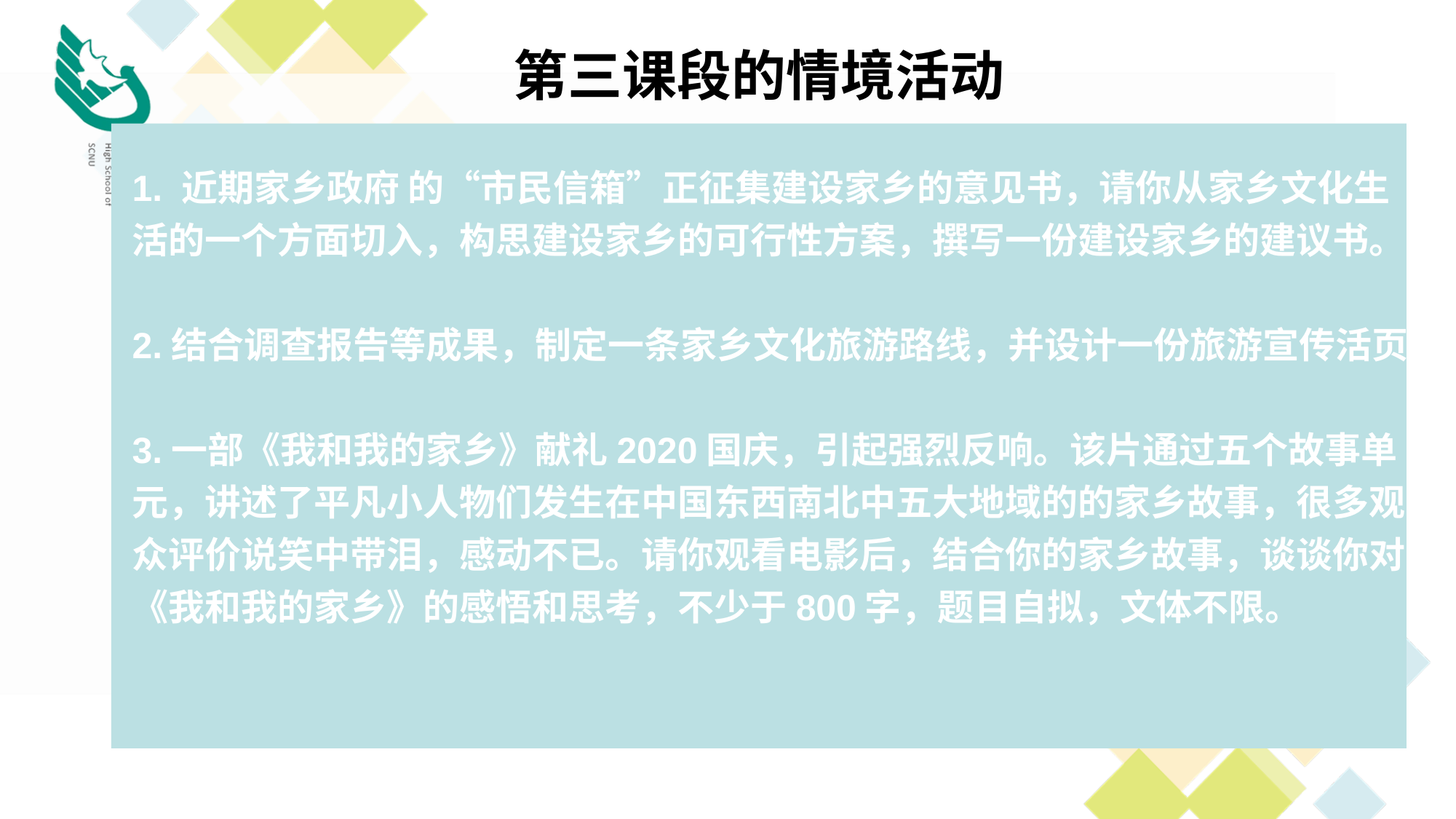

第三课段的情境活动

1. 近期家乡政府 的“市民信箱”正征集建设家乡的意见书，请你从家乡文化生活的一个方面切入，构思建设家乡的可行性方案，撰写一份建设家乡的建议书。

2.结合调查报告等成果，制定一条家乡文化旅游路线，并设计一份旅游宣传活页。

3.一部《我和我的家乡》献礼2020国庆，引起强烈反响。该片通过五个故事单元，讲述了平凡小人物们发生在中国东西南北中五大地域的的家乡故事，很多观众评价说笑中带泪，感动不已。请你观看电影后，结合你的家乡故事，谈谈你对《我和我的家乡》的感悟和思考，不少于800字，题目自拟，文体不限。